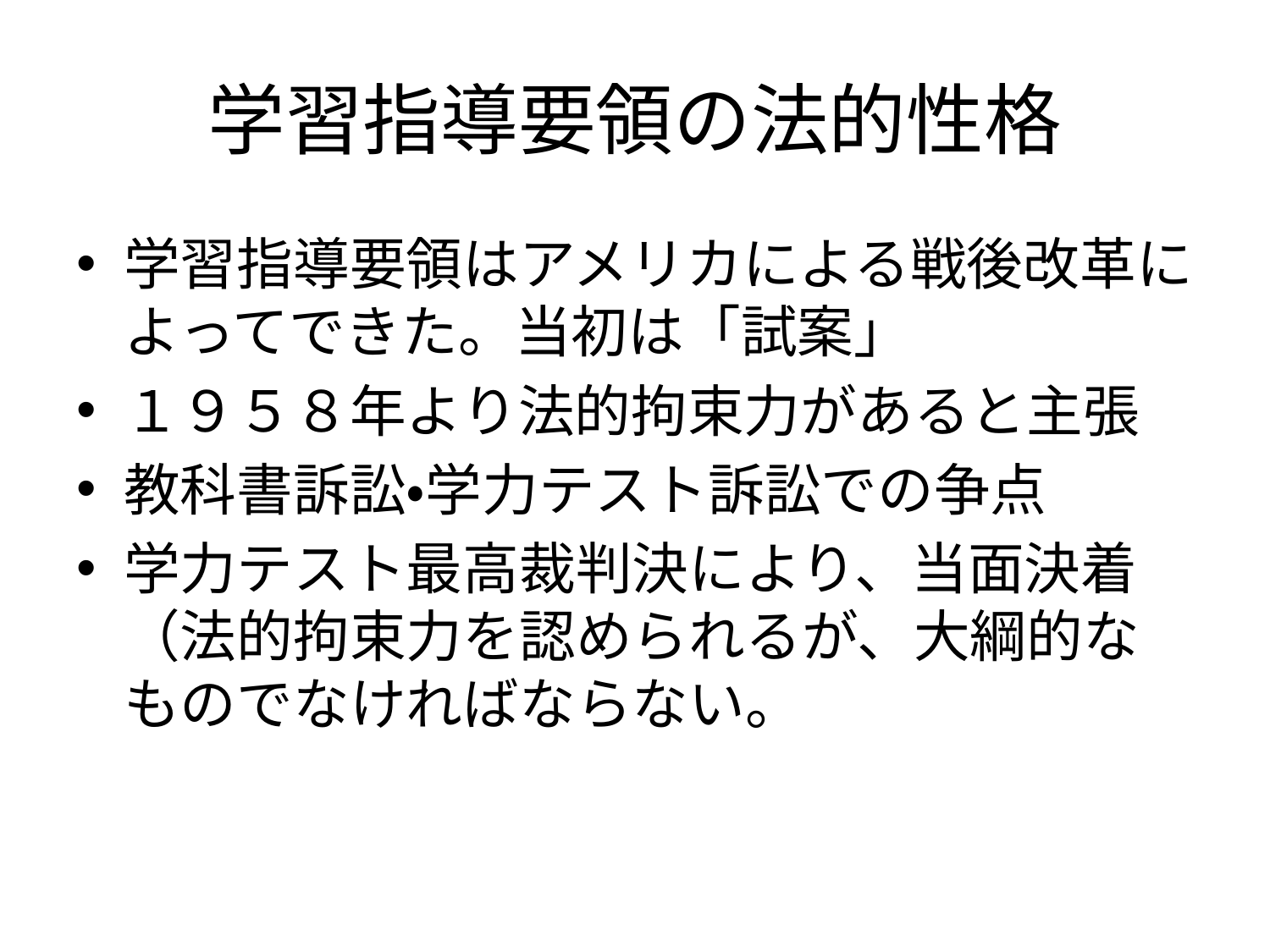

# 学習指導要領の法的性格
学習指導要領はアメリカによる戦後改革によってできた。当初は「試案」
１９５８年より法的拘束力があると主張
教科書訴訟・学力テスト訴訟での争点
学力テスト最高裁判決により、当面決着（法的拘束力を認められるが、大綱的なものでなければならない。